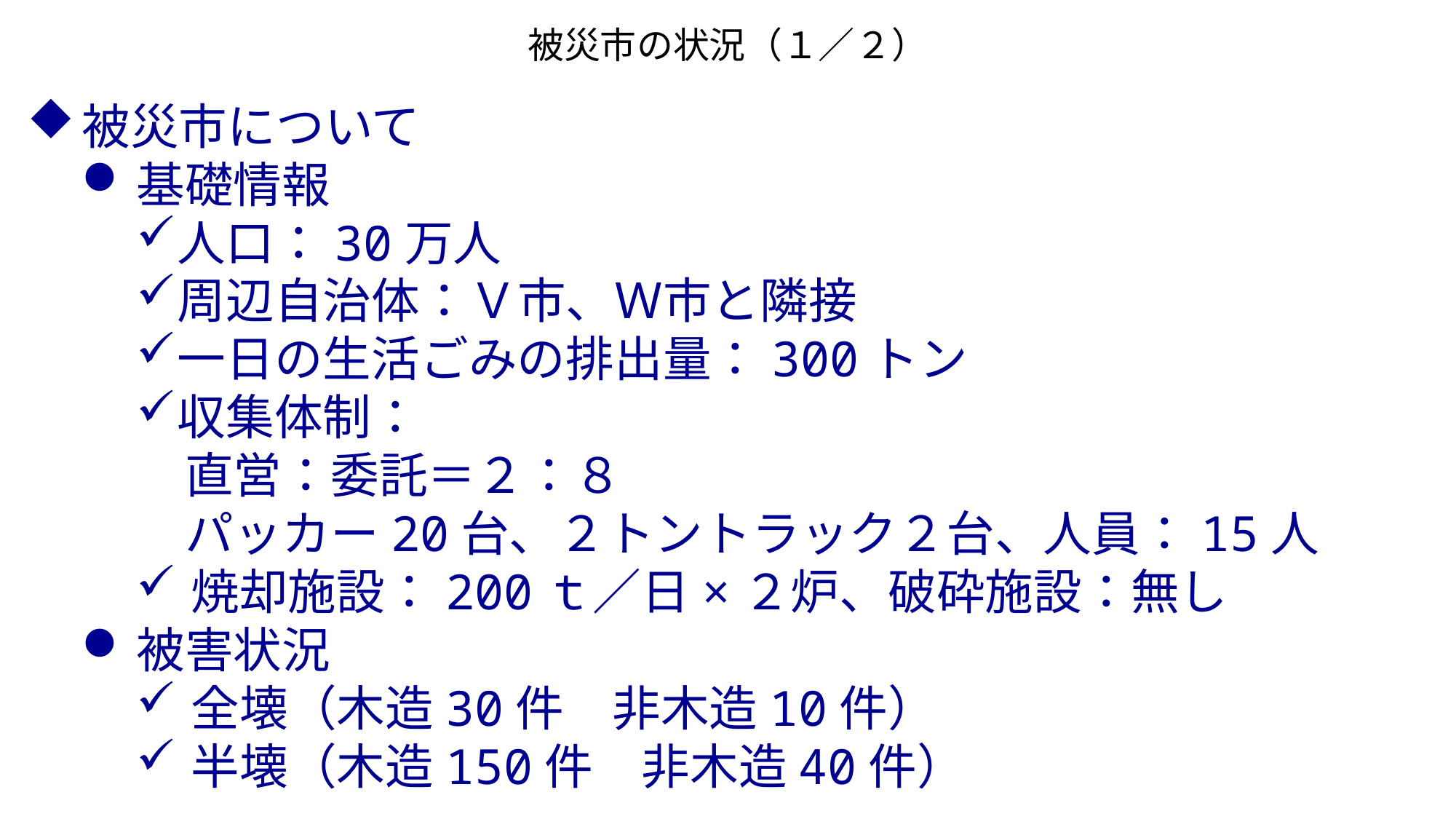

被災市の状況（１／２）
被災市について
基礎情報
人口：30万人
周辺自治体：Ｖ市、Ｗ市と隣接
一日の生活ごみの排出量：300トン
収集体制：
　直営：委託＝２：８
　パッカー20台、２トントラック２台、人員：15人
焼却施設：200ｔ／日×２炉、破砕施設：無し
被害状況
全壊（木造30件　非木造10件）
半壊（木造150件　非木造40件）